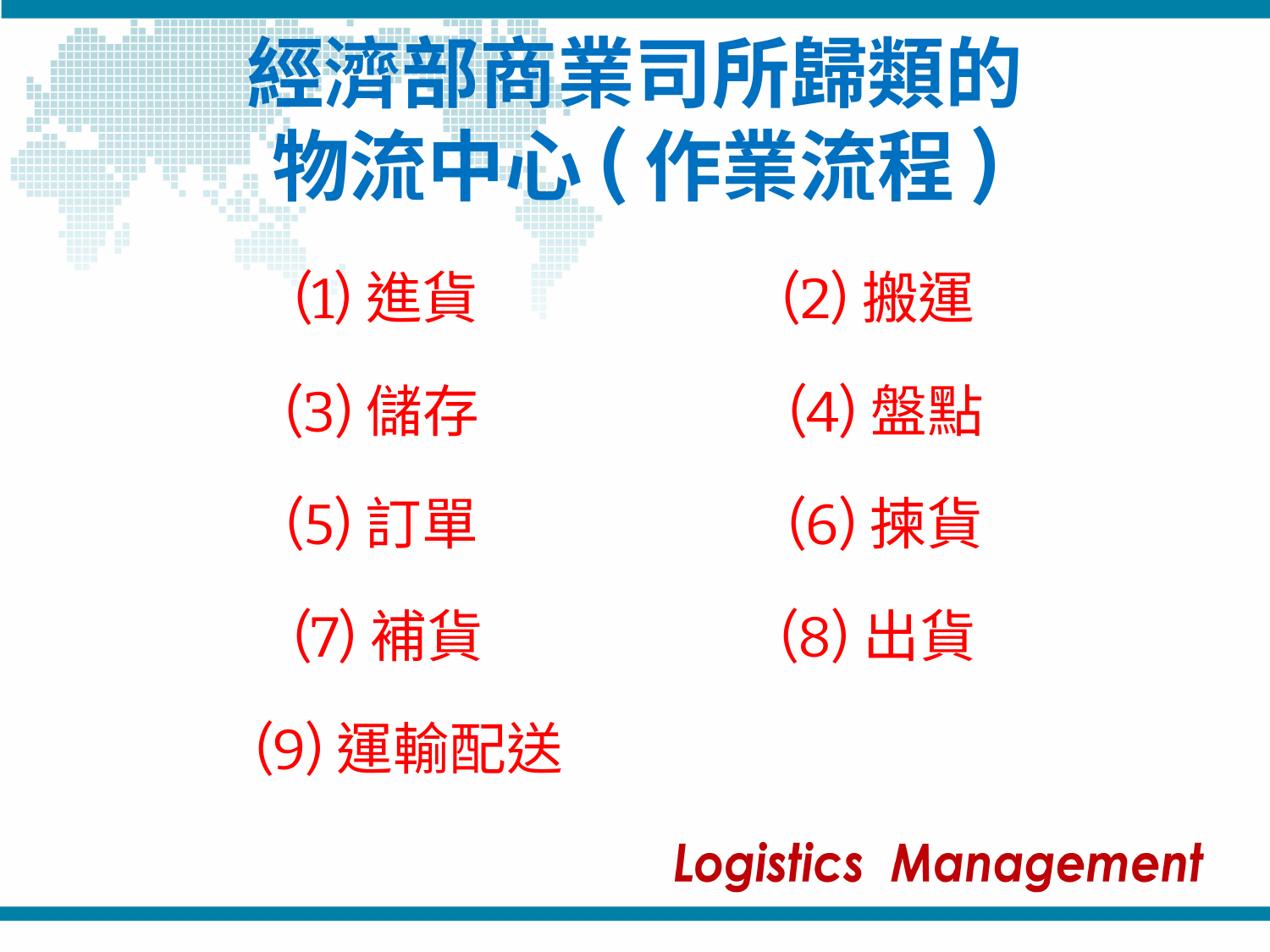

# 經濟部商業司所歸類的 物流中心(作業流程)
(1)進貨             　　 (2)搬運
(3)儲存　          　　(4)盤點
(5)訂單　　　          (6)揀貨
(7)補貨　　　         (8)出貨
                (9)運輸配送